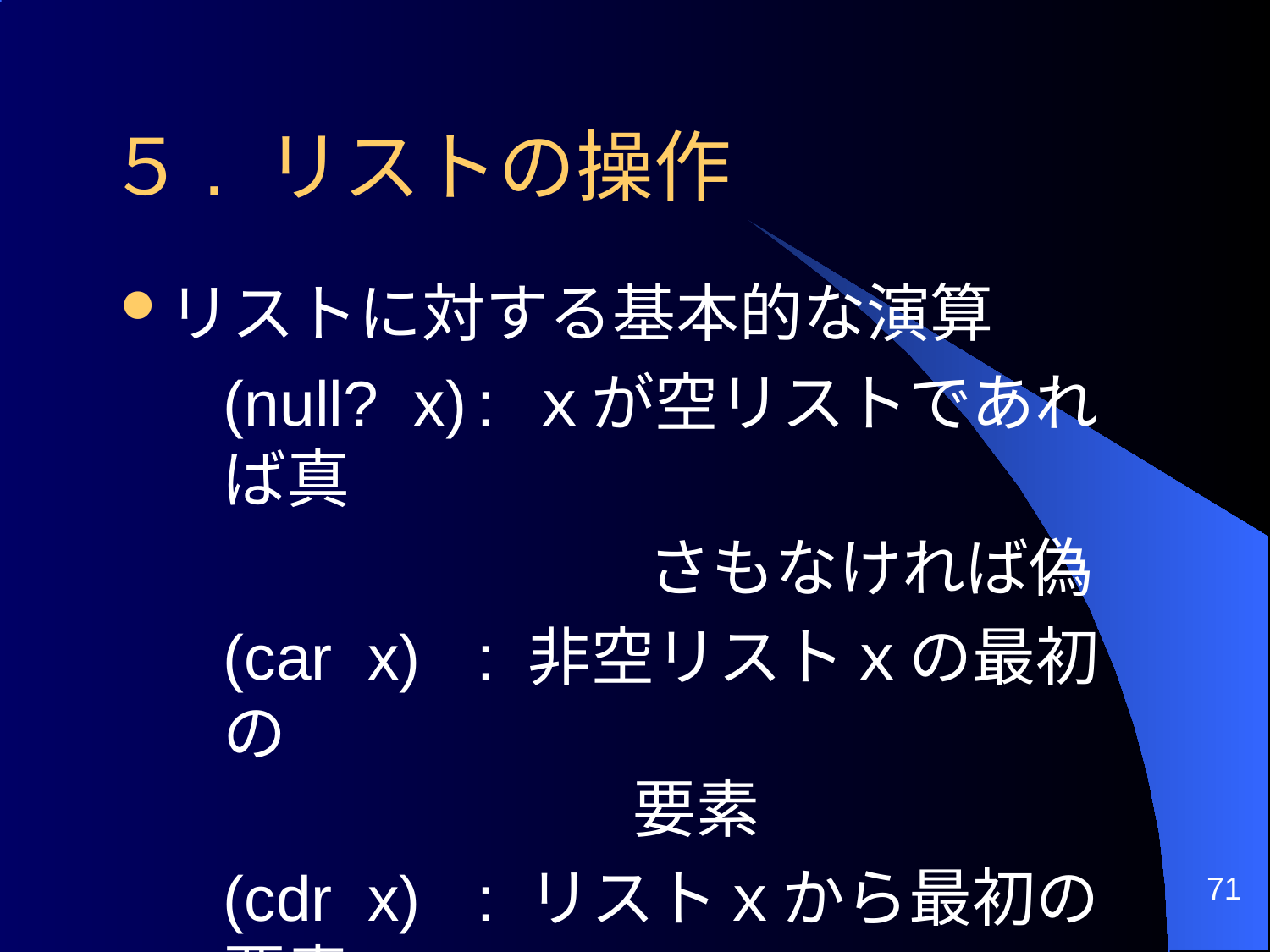

５. リストの操作
リストに対する基本的な演算
	(null?  x)	: ｘが空リストであれば真
				  さもなければ偽
	(car  x)	: 非空リストｘの最初の
			  要素
	(cdr  x)	: リストｘから最初の要素
			  を除いた残りのリスト
71